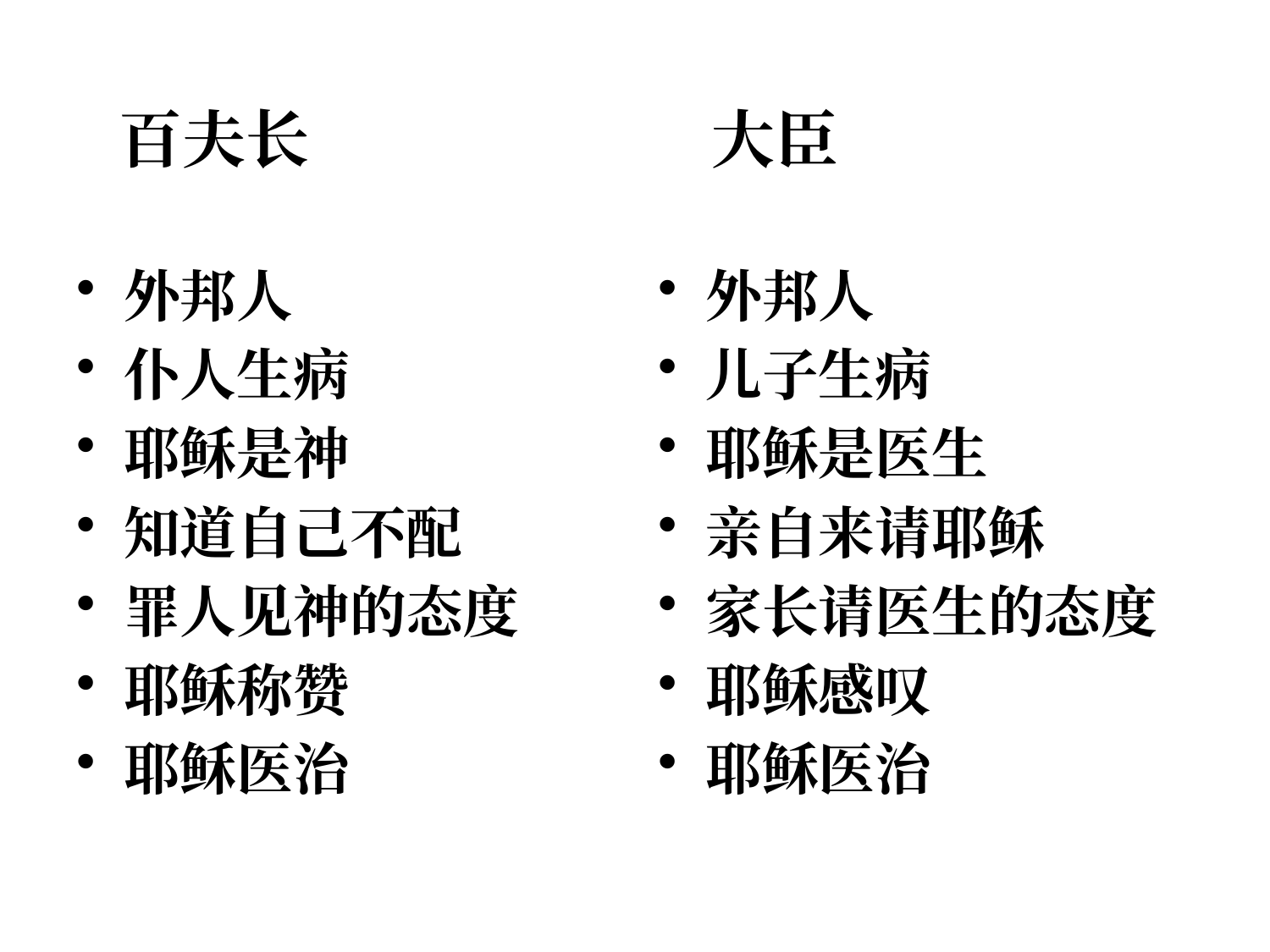

百夫长
大臣
外邦人
仆人生病
耶稣是神
知道自己不配
罪人见神的态度
耶稣称赞
耶稣医治
外邦人
儿子生病
耶稣是医生
亲自来请耶稣
家长请医生的态度
耶稣感叹
耶稣医治